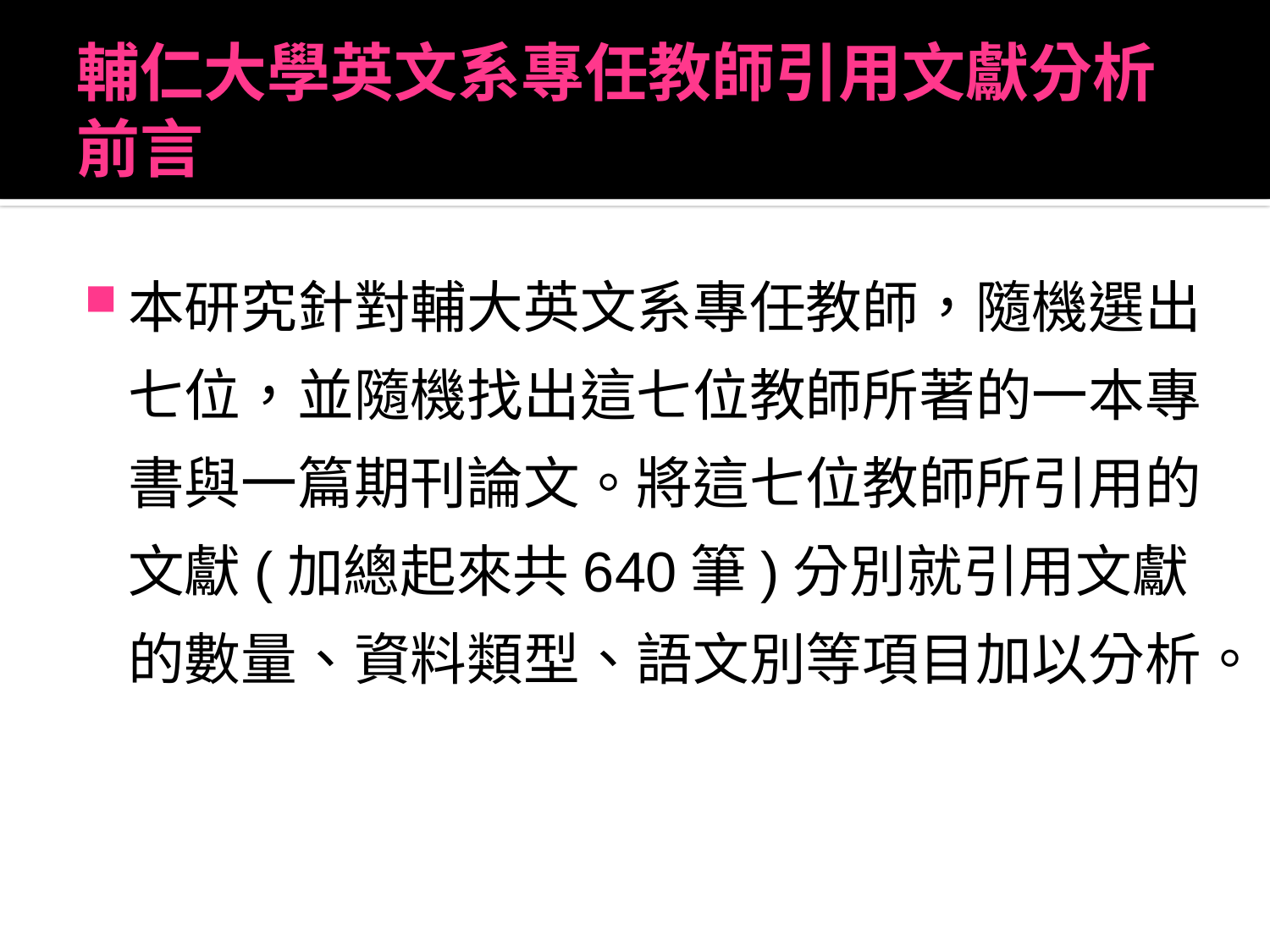

# 輔仁大學英文系專任教師引用文獻分析 前言
本研究針對輔大英文系專任教師，隨機選出七位，並隨機找出這七位教師所著的一本專書與一篇期刊論文。將這七位教師所引用的文獻(加總起來共640筆)分別就引用文獻的數量、資料類型、語文別等項目加以分析。